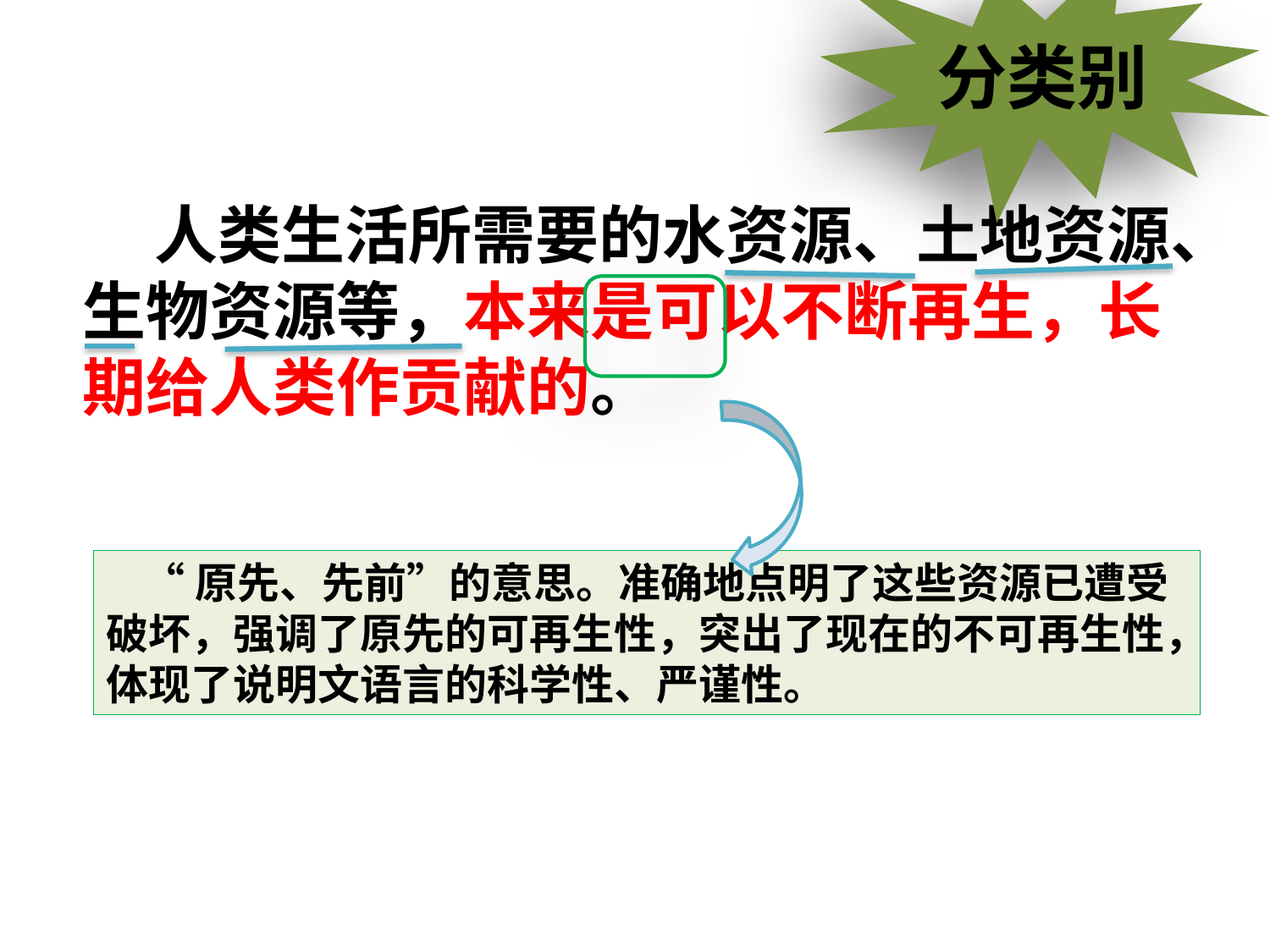

分类别
    人类生活所需要的水资源、土地资源、生物资源等，本来是可以不断再生，长期给人类作贡献的。

    “原先、先前”的意思。准确地点明了这些资源已遭受破坏，强调了原先的可再生性，突出了现在的不可再生性，体现了说明文语言的科学性、严谨性。